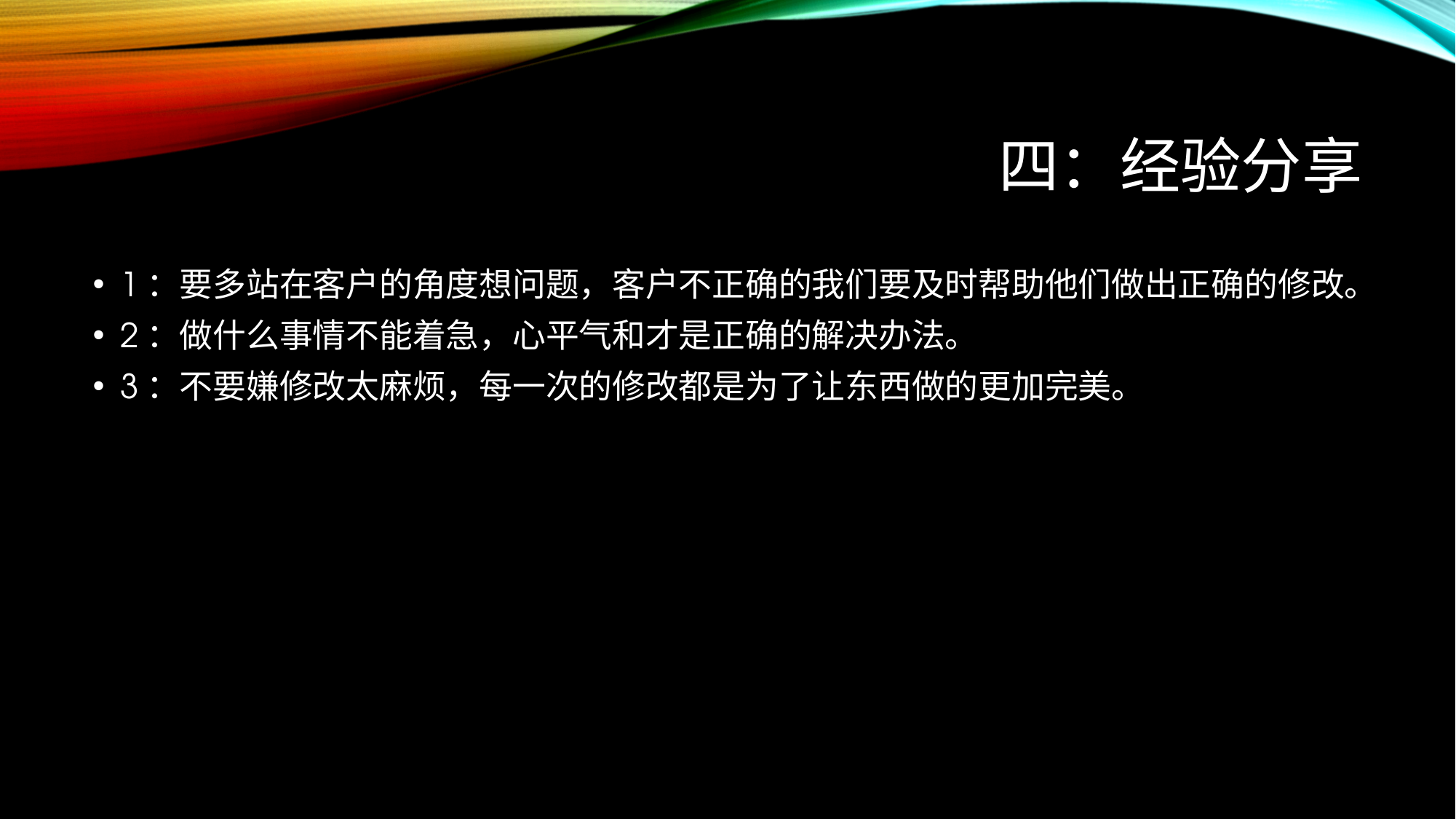

# 四：经验分享
1：要多站在客户的角度想问题，客户不正确的我们要及时帮助他们做出正确的修改。
2：做什么事情不能着急，心平气和才是正确的解决办法。
3：不要嫌修改太麻烦，每一次的修改都是为了让东西做的更加完美。